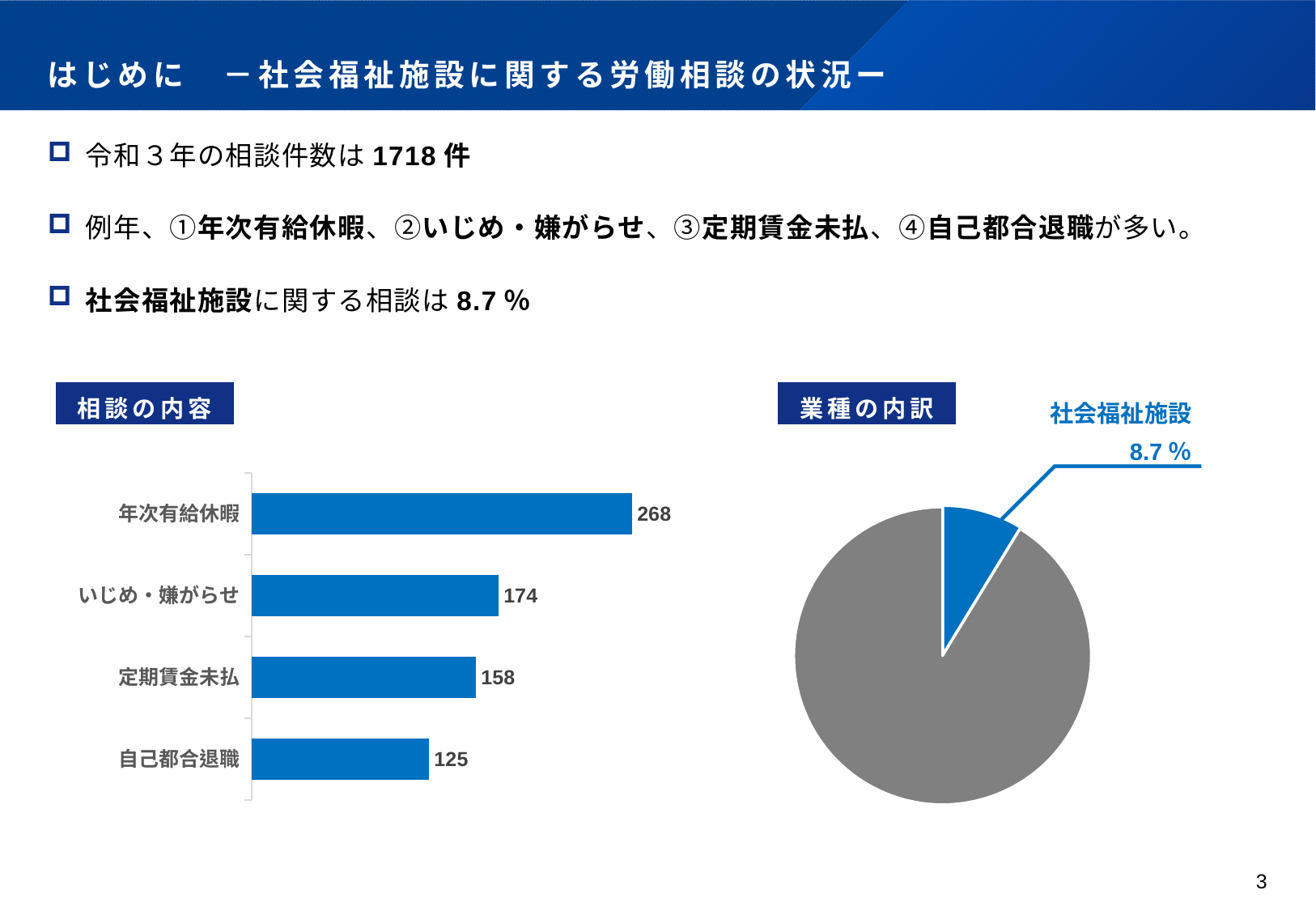

# はじめに　－社会福祉施設に関する労働相談の状況ー
令和３年の相談件数は1718件
例年、①年次有給休暇、②いじめ・嫌がらせ、③定期賃金未払、④自己都合退職が多い。
社会福祉施設に関する相談は8.7％
相談の内容
業種の内訳
社会福祉施設
8.7％

### Chart

| Category |  |
|---|---|
| 自己都合退職 | 125.0 |
| 定期賃金未払 | 158.0 |
| いじめ・嫌がらせ | 174.0 |
| 年次有給休暇 | 268.0 |

### Chart

| Category |  |
|---|---|
| 社会福祉施設 | 150.0 |
| 社会福祉施設以外 | 1568.0 |
3